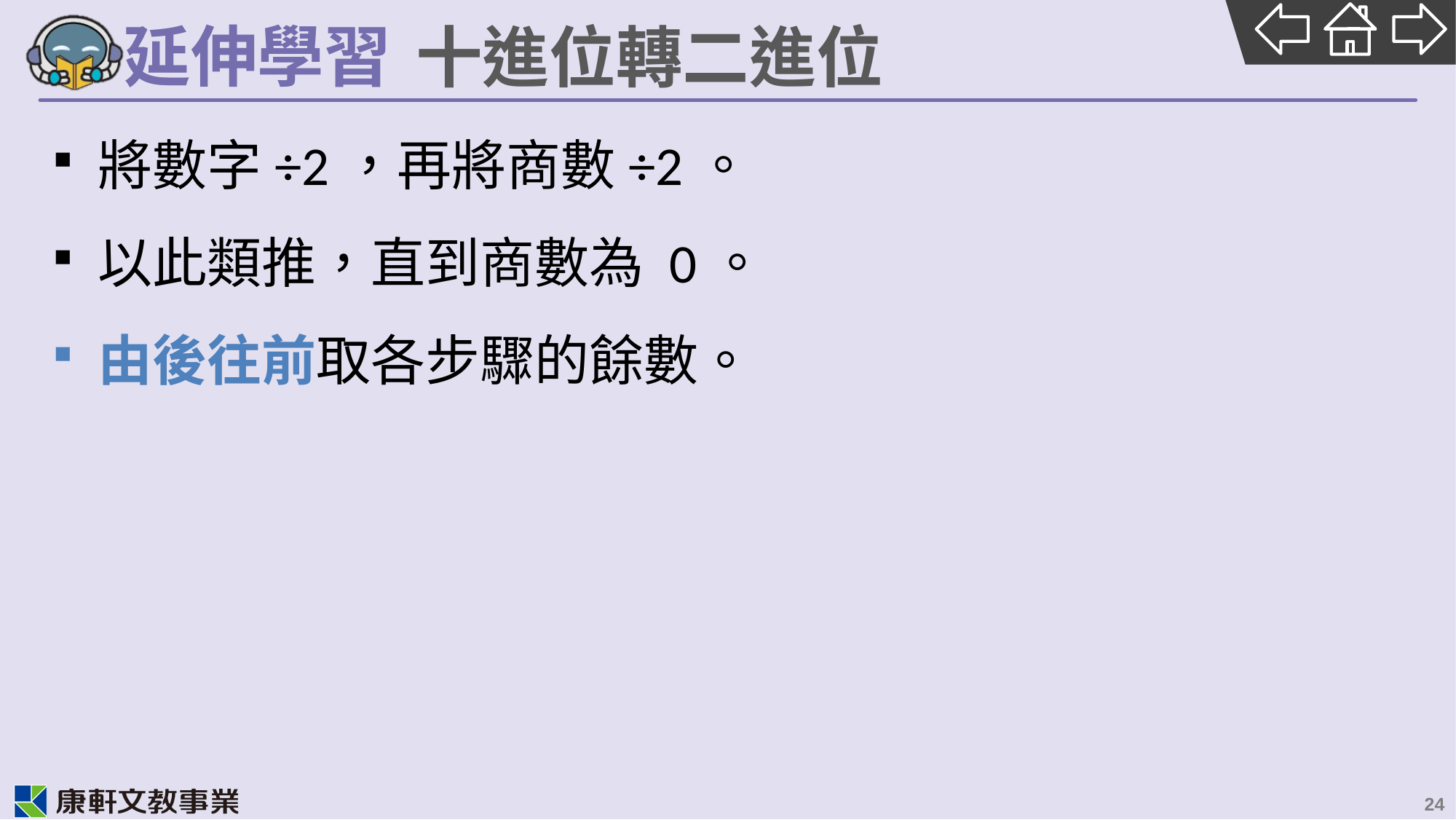

# 十進位轉二進位
將數字÷2，再將商數÷2。
以此類推，直到商數為 0。
由後往前取各步驟的餘數。
24